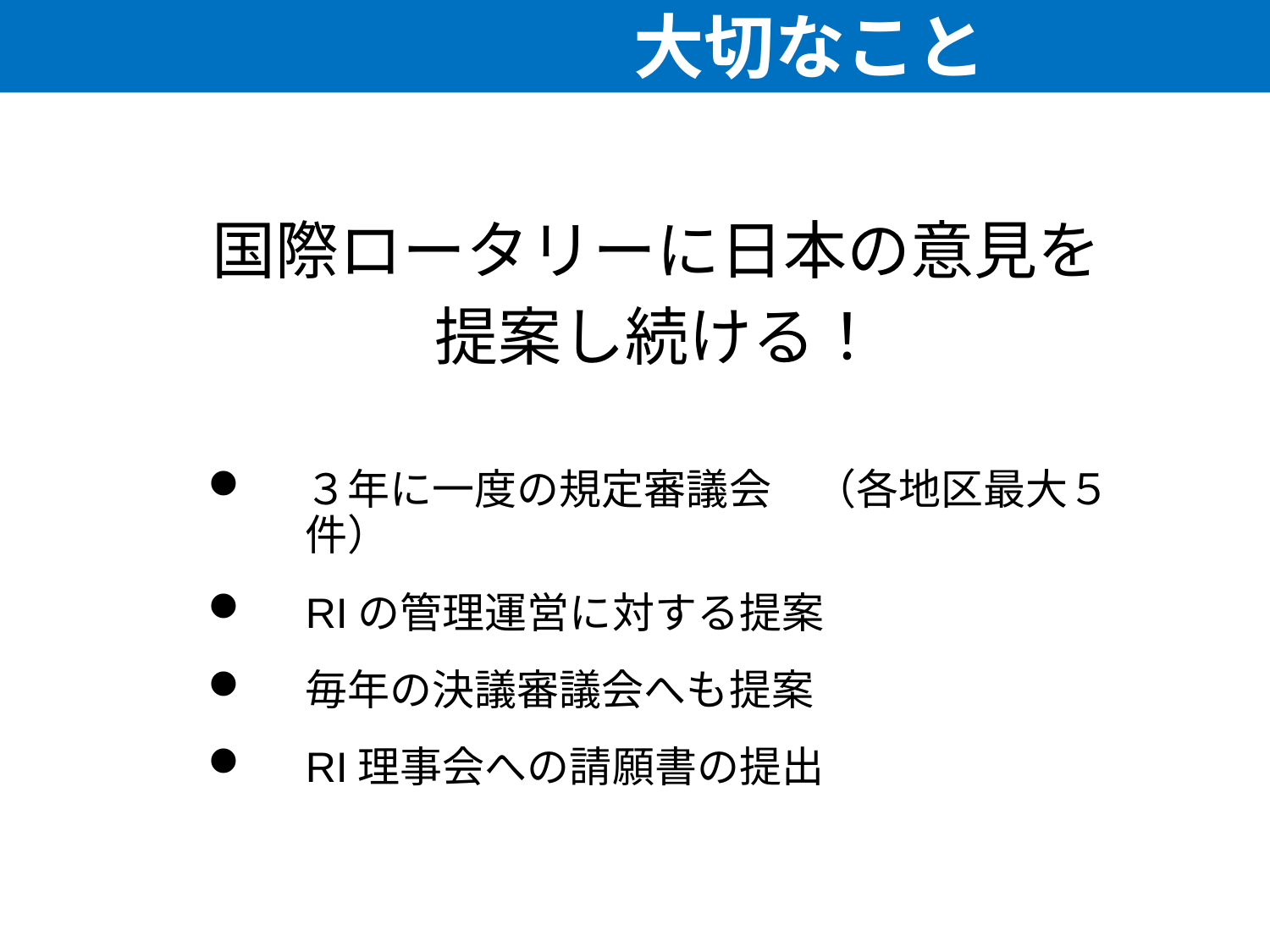

大切なこと
国際ロータリーに日本の意見を
提案し続ける！

３年に一度の規定審議会　（各地区最大５件）
RIの管理運営に対する提案
毎年の決議審議会へも提案
RI理事会への請願書の提出
17